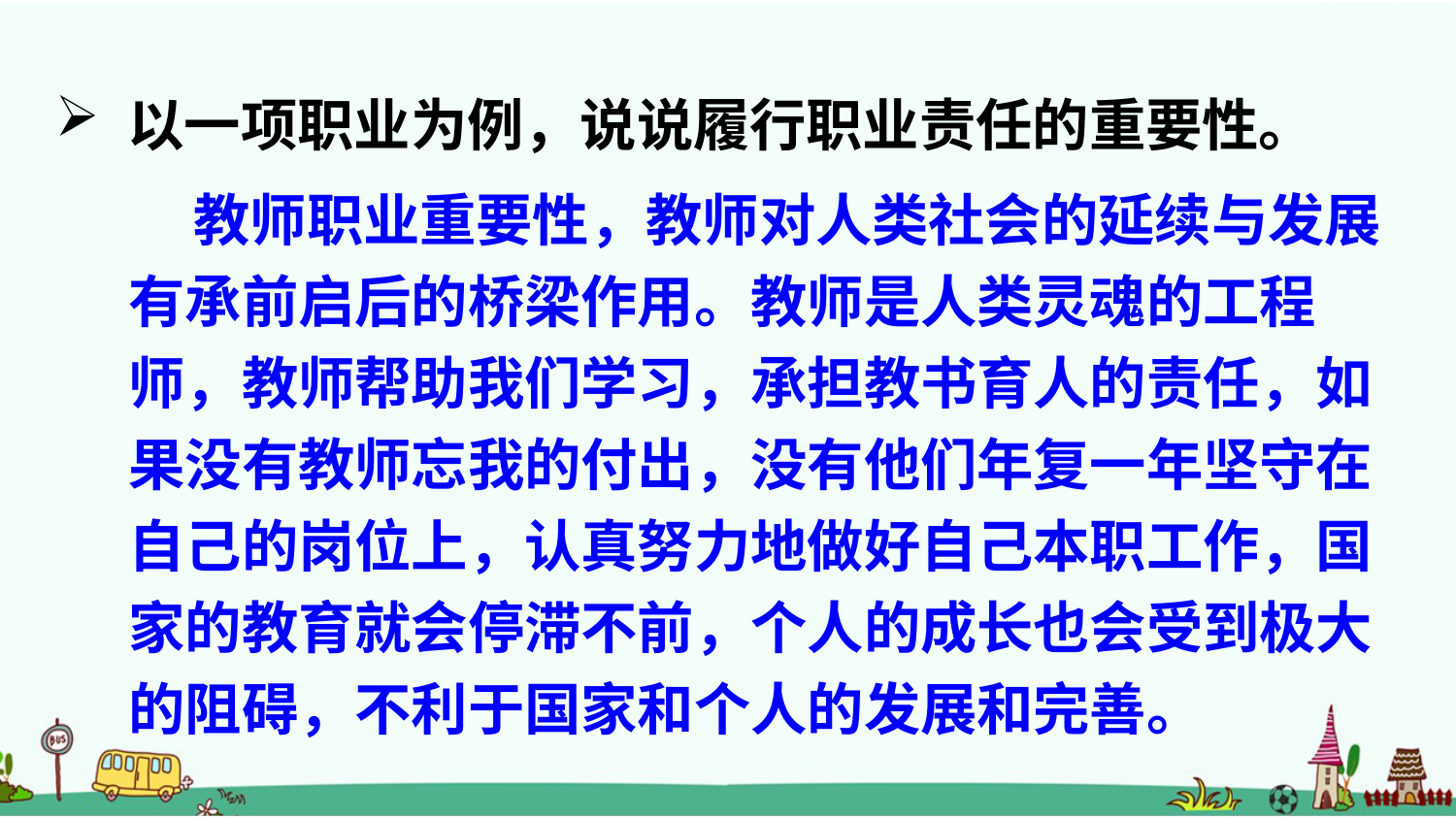

以一项职业为例，说说履行职业责任的重要性。
    教师职业重要性，教师对人类社会的延续与发展有承前启后的桥梁作用。教师是人类灵魂的工程师，教师帮助我们学习，承担教书育人的责任，如果没有教师忘我的付出，没有他们年复一年坚守在自己的岗位上，认真努力地做好自己本职工作，国家的教育就会停滞不前，个人的成长也会受到极大的阻碍，不利于国家和个人的发展和完善。